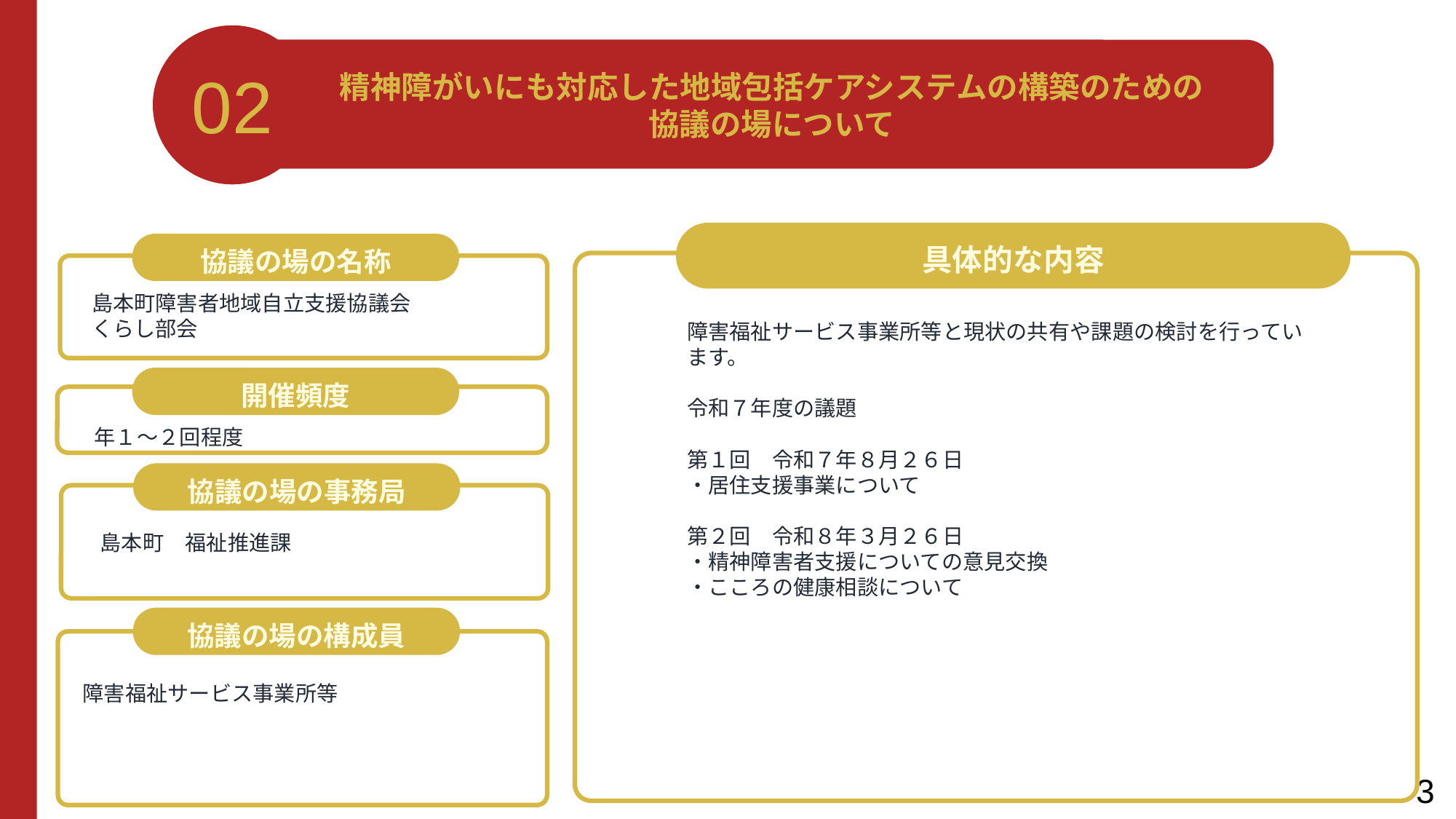

02

精神障がいにも対応した地域包括ケアシステムの構築のための
協議の場について
具体的な内容
協議の場の名称

島本町障害者地域自立支援協議会
くらし部会
障害福祉サービス事業所等と現状の共有や課題の検討を行っています。

令和７年度の議題

第１回　令和７年８月２６日
・居住支援事業について

第２回　令和８年３月２６日
・精神障害者支援についての意見交換
・こころの健康相談について
開催頻度

年１～２回程度
協議の場の事務局

島本町　福祉推進課
協議の場の構成員

障害福祉サービス事業所等